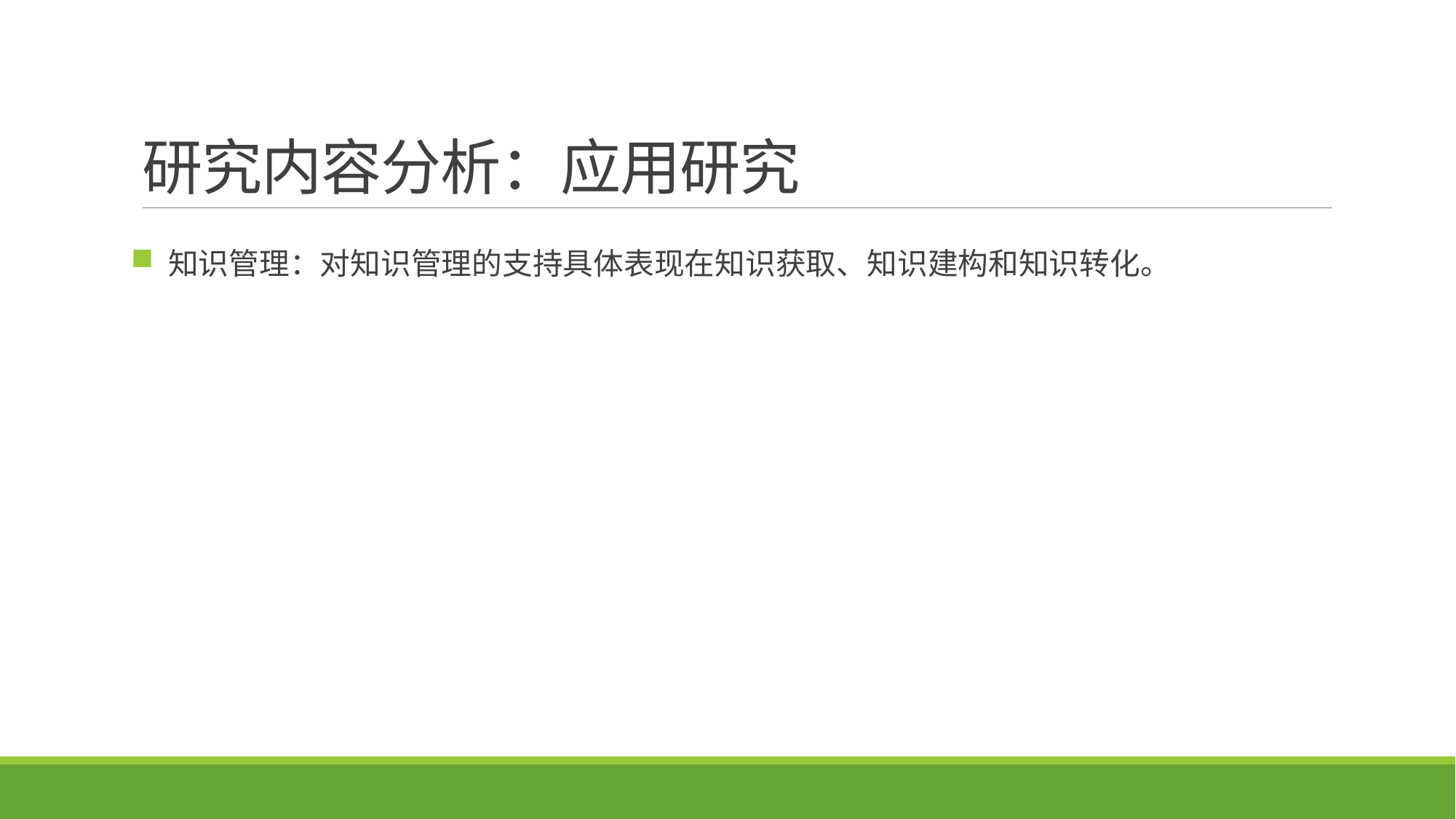

# 研究内容分析：应用研究
 知识管理：对知识管理的支持具体表现在知识获取、知识建构和知识转化。